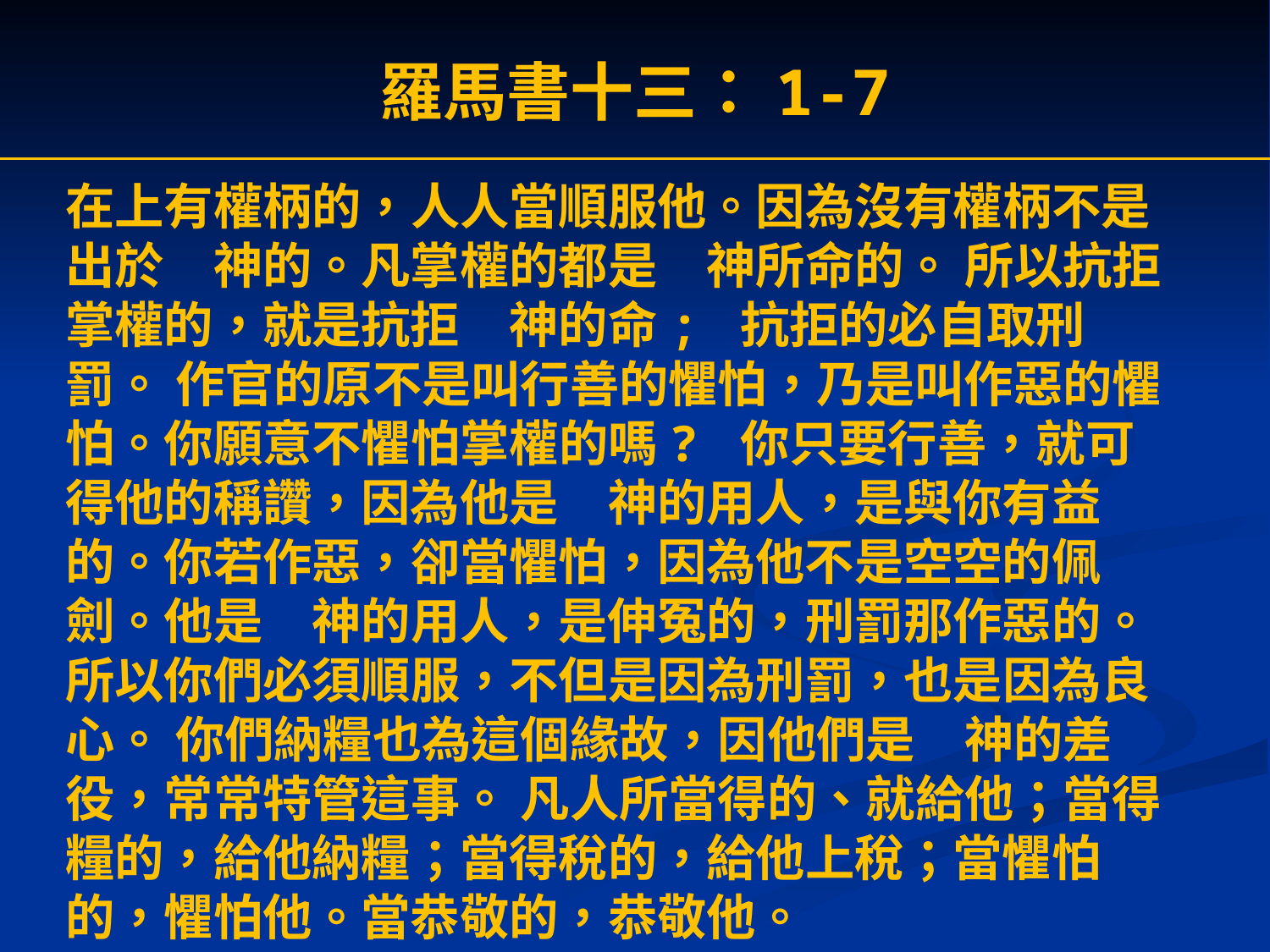

羅馬書十三：1-7
在上有權柄的，人人當順服他。因為沒有權柄不是出於　神的。凡掌權的都是　神所命的。 所以抗拒掌權的，就是抗拒　神的命; 抗拒的必自取刑罰。 作官的原不是叫行善的懼怕，乃是叫作惡的懼怕。你願意不懼怕掌權的嗎? 你只要行善，就可得他的稱讚，因為他是　神的用人，是與你有益的。你若作惡，卻當懼怕，因為他不是空空的佩劍。他是　神的用人，是伸冤的，刑罰那作惡的。 所以你們必須順服，不但是因為刑罰，也是因為良心。 你們納糧也為這個緣故，因他們是　神的差役，常常特管這事。 凡人所當得的、就給他；當得糧的，給他納糧；當得稅的，給他上稅；當懼怕的，懼怕他。當恭敬的，恭敬他。